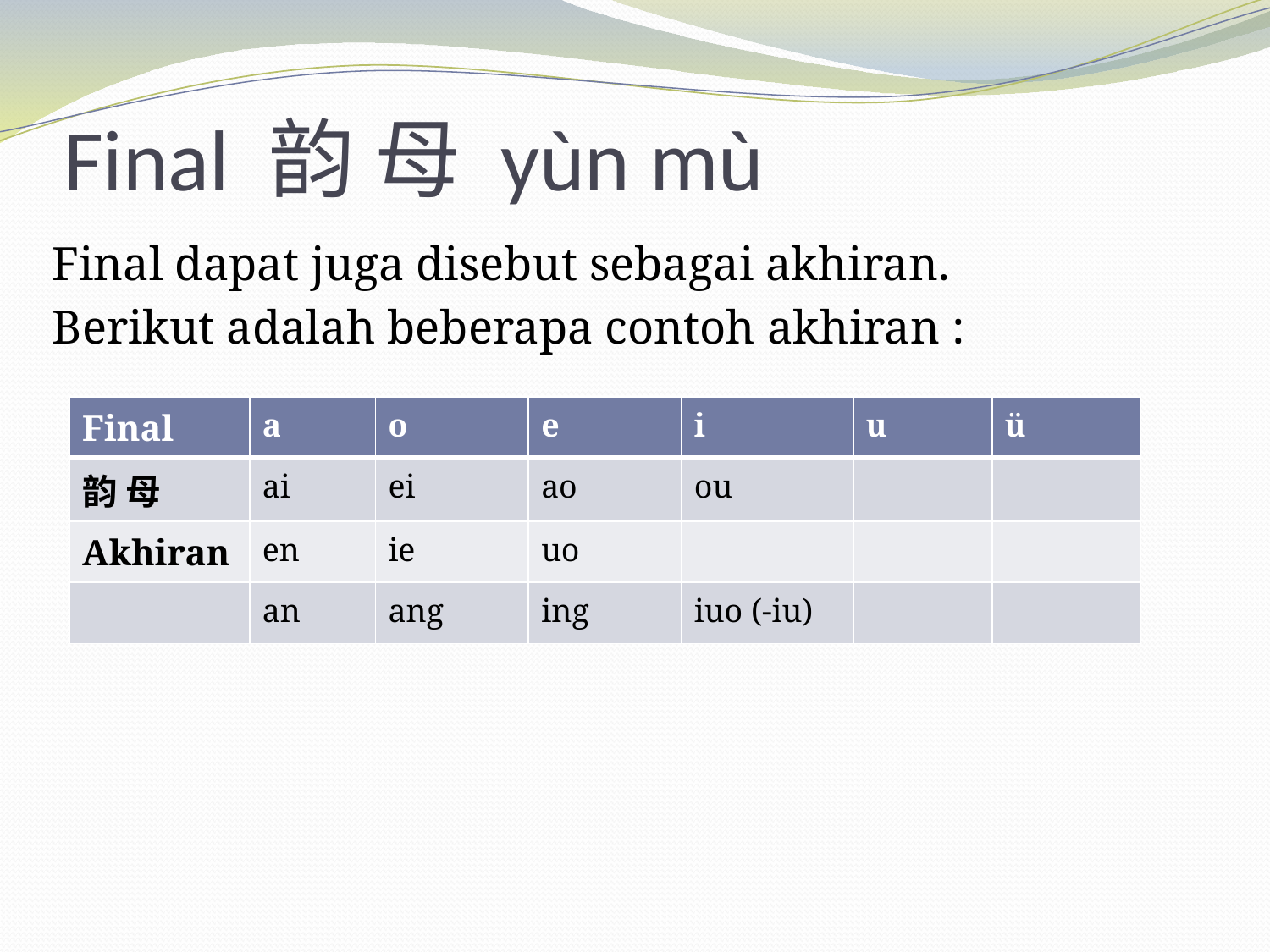

# Final 韵 母 yùn mù
Final dapat juga disebut sebagai akhiran.
Berikut adalah beberapa contoh akhiran :

| Final | a | o | e | i | u | ü |
| --- | --- | --- | --- | --- | --- | --- |
| 韵 母 | ai | ei | ao | ou |  |  |
| Akhiran | en | ie | uo |  |  |  |
|  | an | ang | ing | iuo (-iu) |  |  |